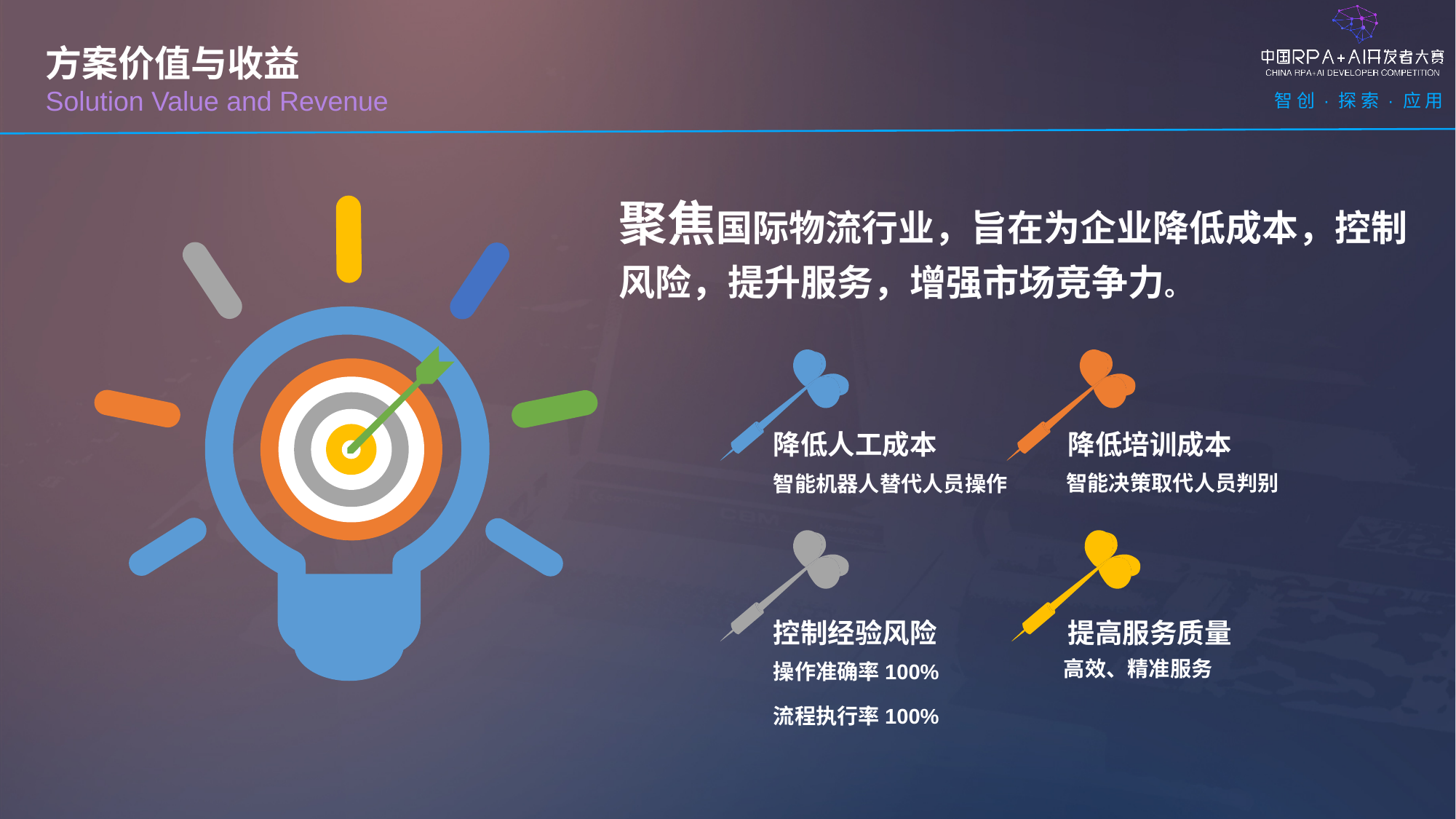

方案价值与收益
Solution Value and Revenue

聚焦国际物流行业，旨在为企业降低成本，控制风险，提升服务，增强市场竞争力。

降低人工成本
降低培训成本

智能决策取代人员判别
智能机器人替代人员操作

控制经验风险
提高服务质量
高效、精准服务
操作准确率100%
流程执行率100%